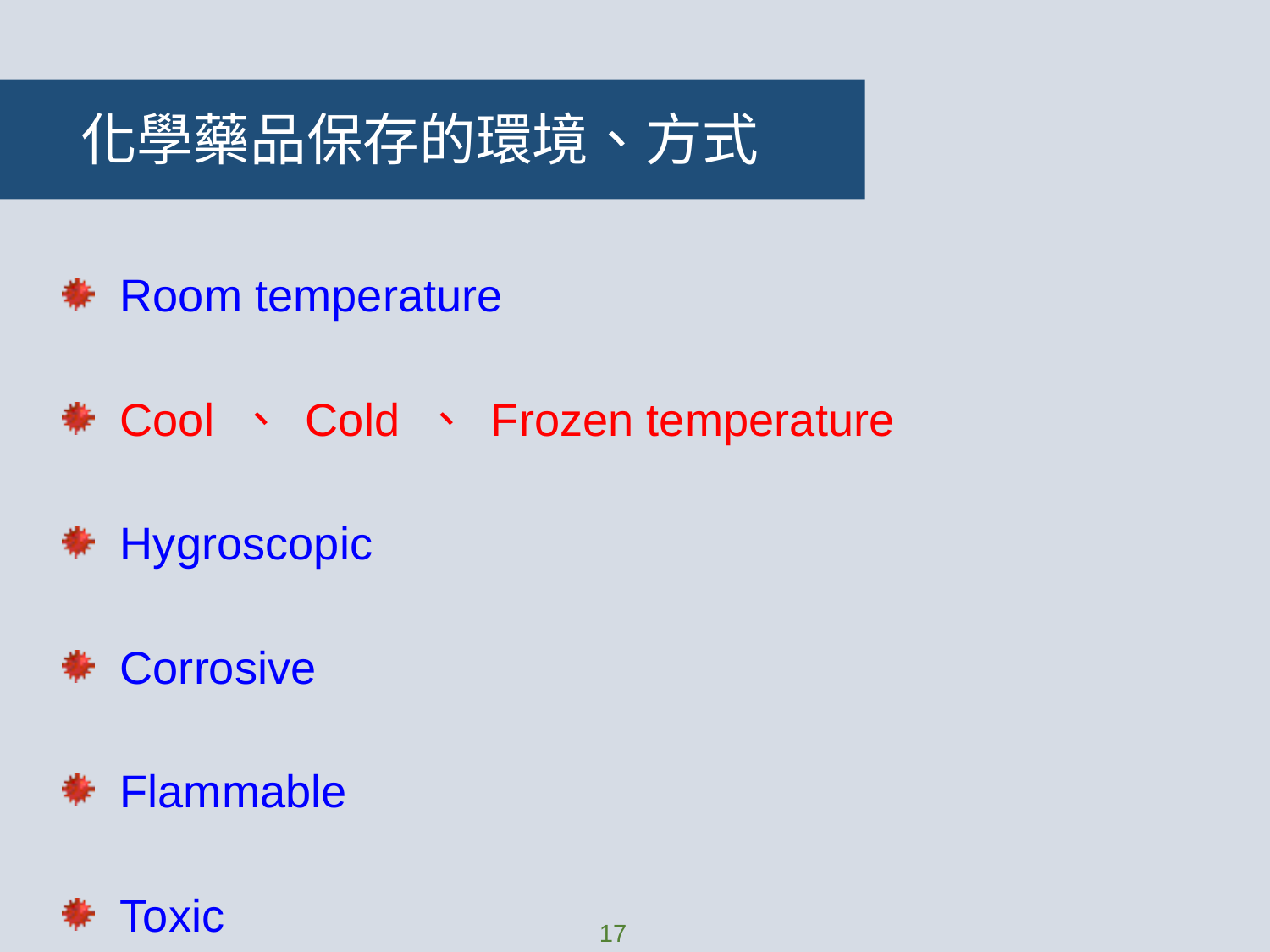

# 化學藥品保存的環境、方式
  Room temperature

  Cool 、 Cold 、 Frozen temperature

  Hygroscopic

  Corrosive

  Flammable

  Toxic